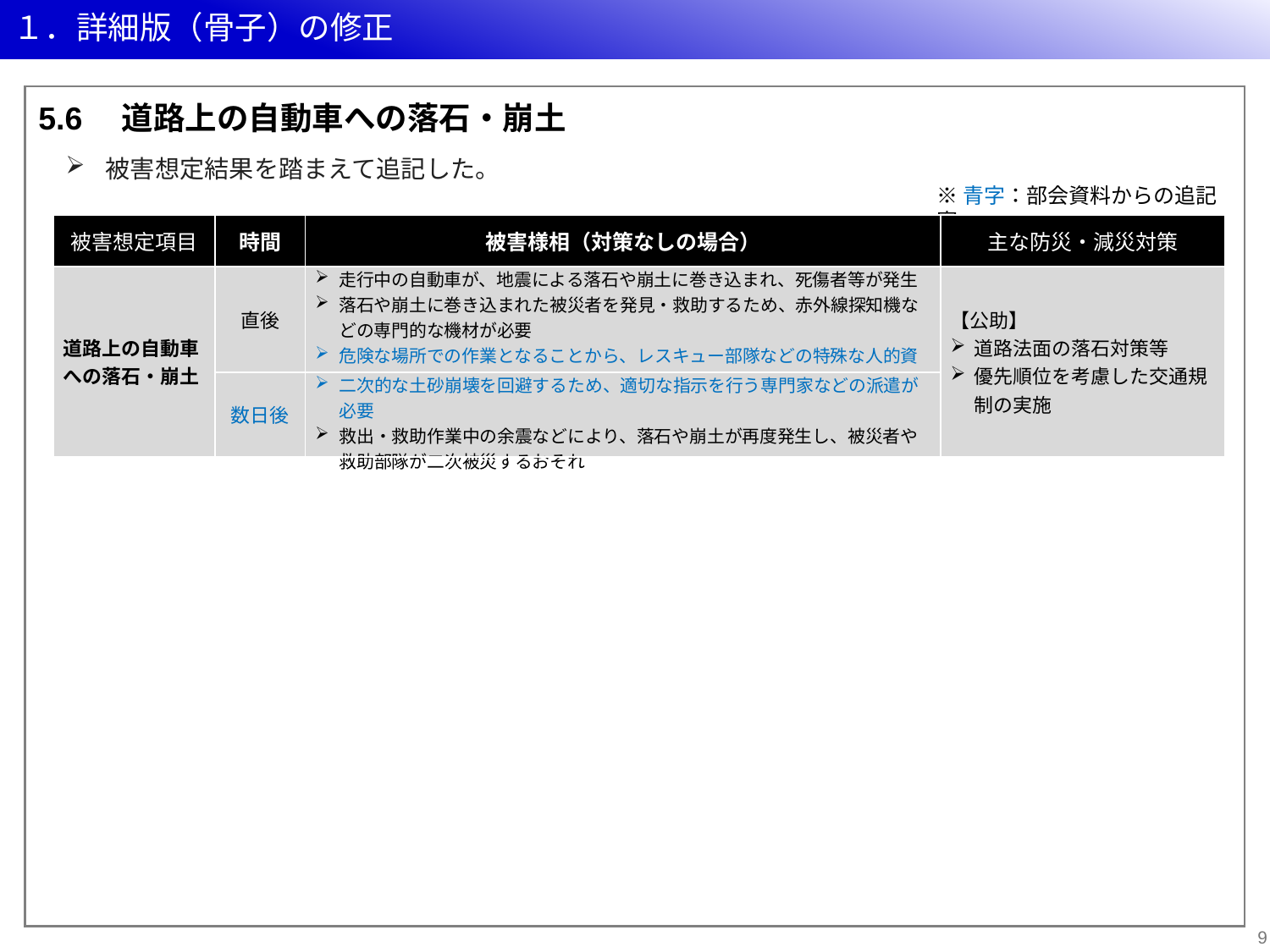

# １．詳細版（骨子）の修正
5.6　道路上の自動車への落石・崩土
被害想定結果を踏まえて追記した。
※青字：部会資料からの追記案
| 被害想定項目 | 時間 | 被害様相（対策なしの場合） | 主な防災・減災対策 |
| --- | --- | --- | --- |
| 道路上の自動車への落石・崩土 | 直後 | 走行中の自動車が、地震による落石や崩土に巻き込まれ、死傷者等が発生 落石や崩土に巻き込まれた被災者を発見・救助するため、赤外線探知機などの専門的な機材が必要 危険な場所での作業となることから、レスキュー部隊などの特殊な人的資源を投入する必要 | 【公助】 道路法面の落石対策等 優先順位を考慮した交通規制の実施 |
|  | 数日後 | 二次的な土砂崩壊を回避するため、適切な指示を行う専門家などの派遣が必要 救出・救助作業中の余震などにより、落石や崩土が再度発生し、被災者や救助部隊が二次被災するおそれ |  |
9